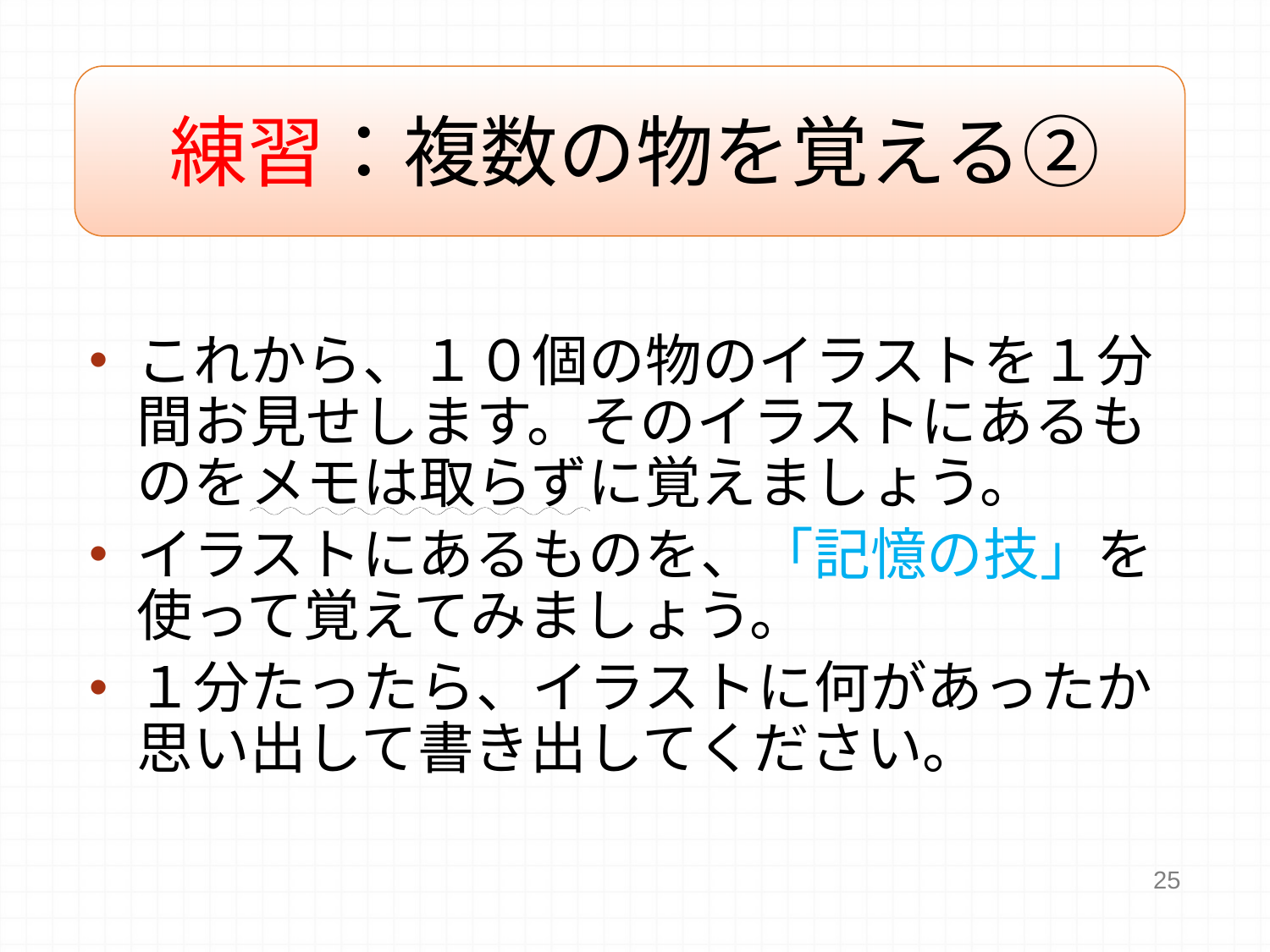

# 練習：複数の物を覚える②

これから、１０個の物のイラストを１分間お見せします。そのイラストにあるものをメモは取らずに覚えましょう。
イラストにあるものを、「記憶の技」を使って覚えてみましょう。
１分たったら、イラストに何があったか思い出して書き出してください。
25